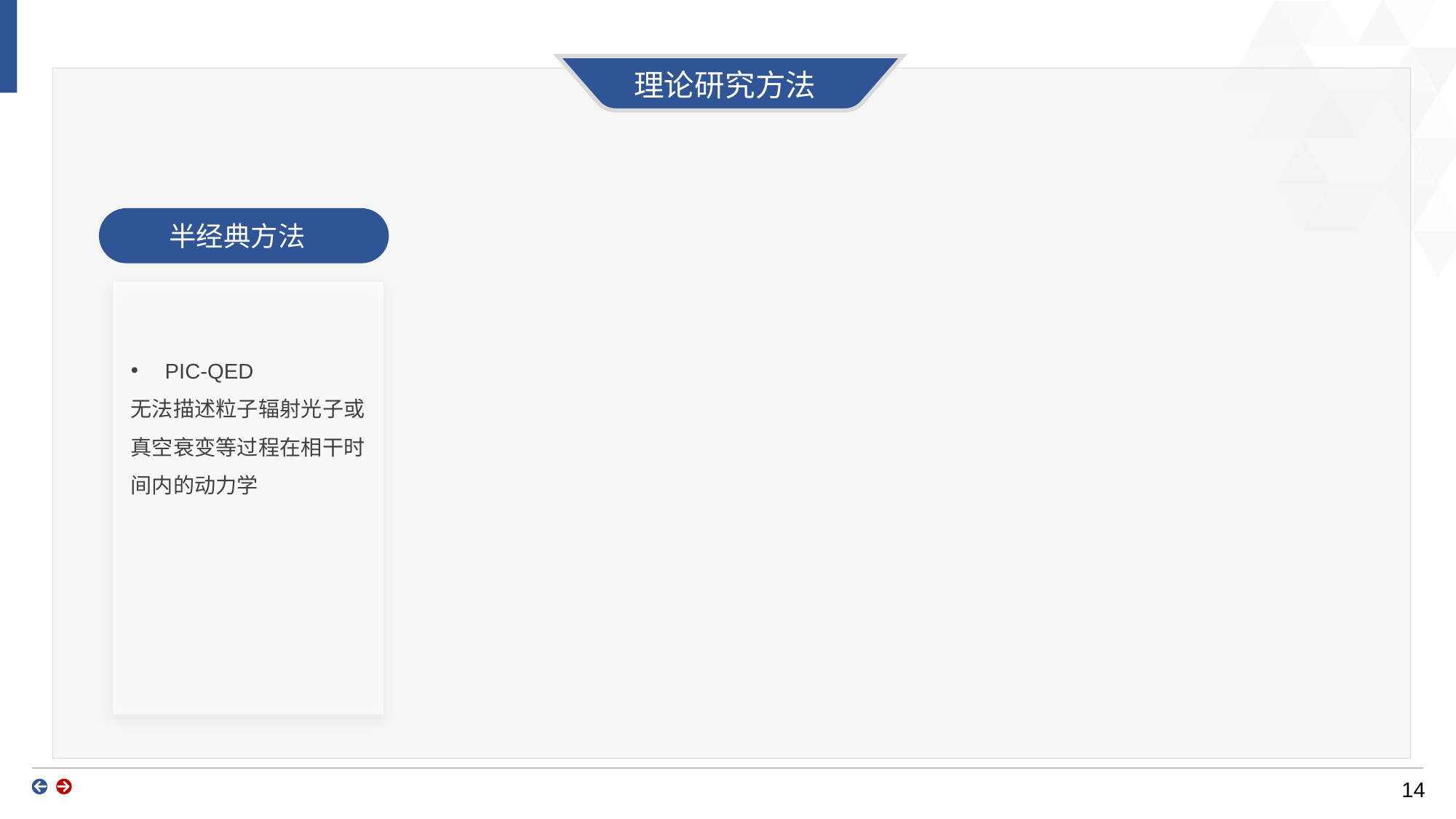

理论研究方法

半经典方法

PIC-QED
无法描述粒子辐射光子或真空衰变等过程在相干时间内的动力学